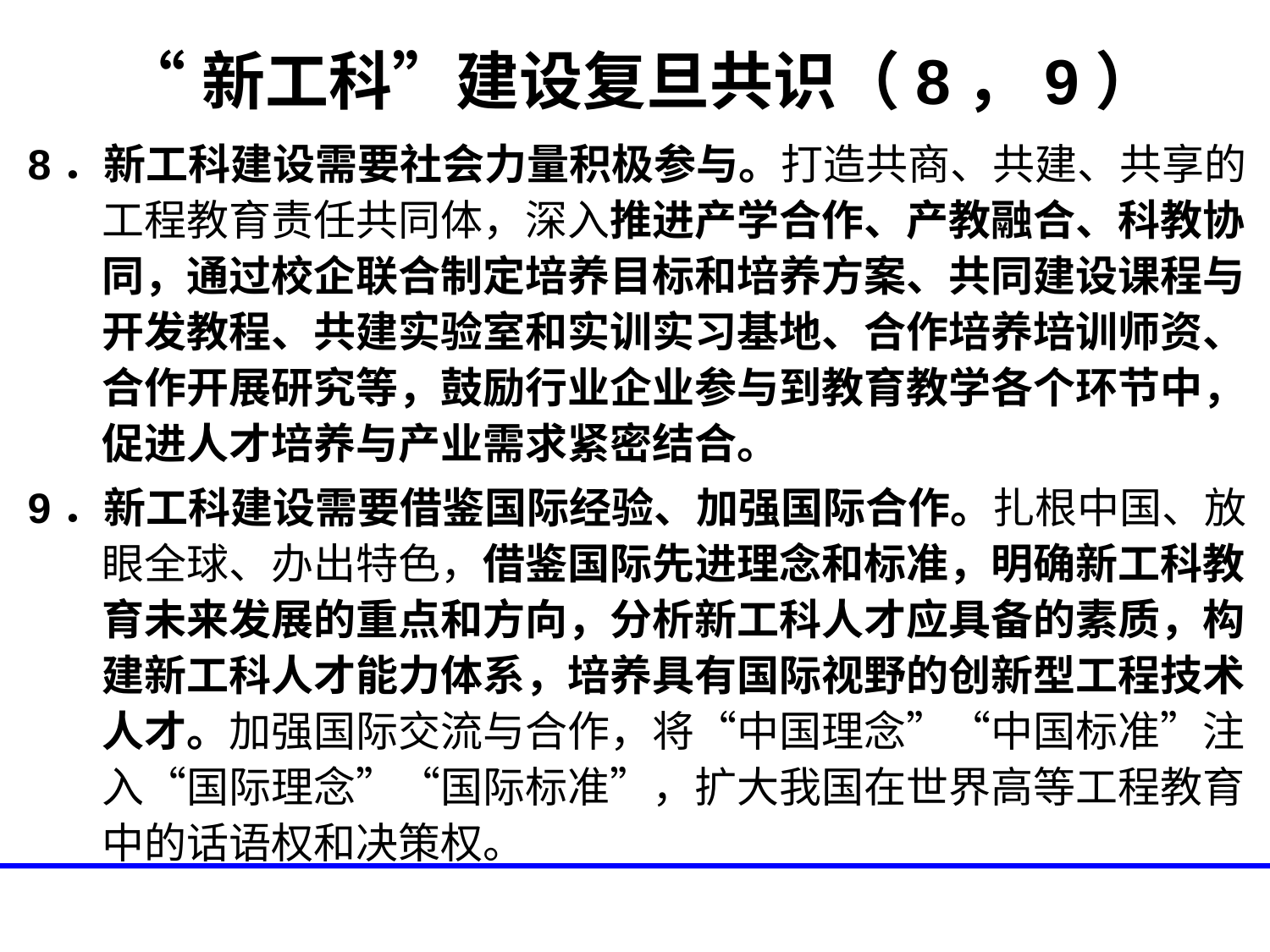

“新工科”建设复旦共识（8，9）
8．新工科建设需要社会力量积极参与。打造共商、共建、共享的工程教育责任共同体，深入推进产学合作、产教融合、科教协同，通过校企联合制定培养目标和培养方案、共同建设课程与开发教程、共建实验室和实训实习基地、合作培养培训师资、合作开展研究等，鼓励行业企业参与到教育教学各个环节中，促进人才培养与产业需求紧密结合。
9．新工科建设需要借鉴国际经验、加强国际合作。扎根中国、放眼全球、办出特色，借鉴国际先进理念和标准，明确新工科教育未来发展的重点和方向，分析新工科人才应具备的素质，构建新工科人才能力体系，培养具有国际视野的创新型工程技术人才。加强国际交流与合作，将“中国理念”“中国标准”注入“国际理念”“国际标准”，扩大我国在世界高等工程教育中的话语权和决策权。